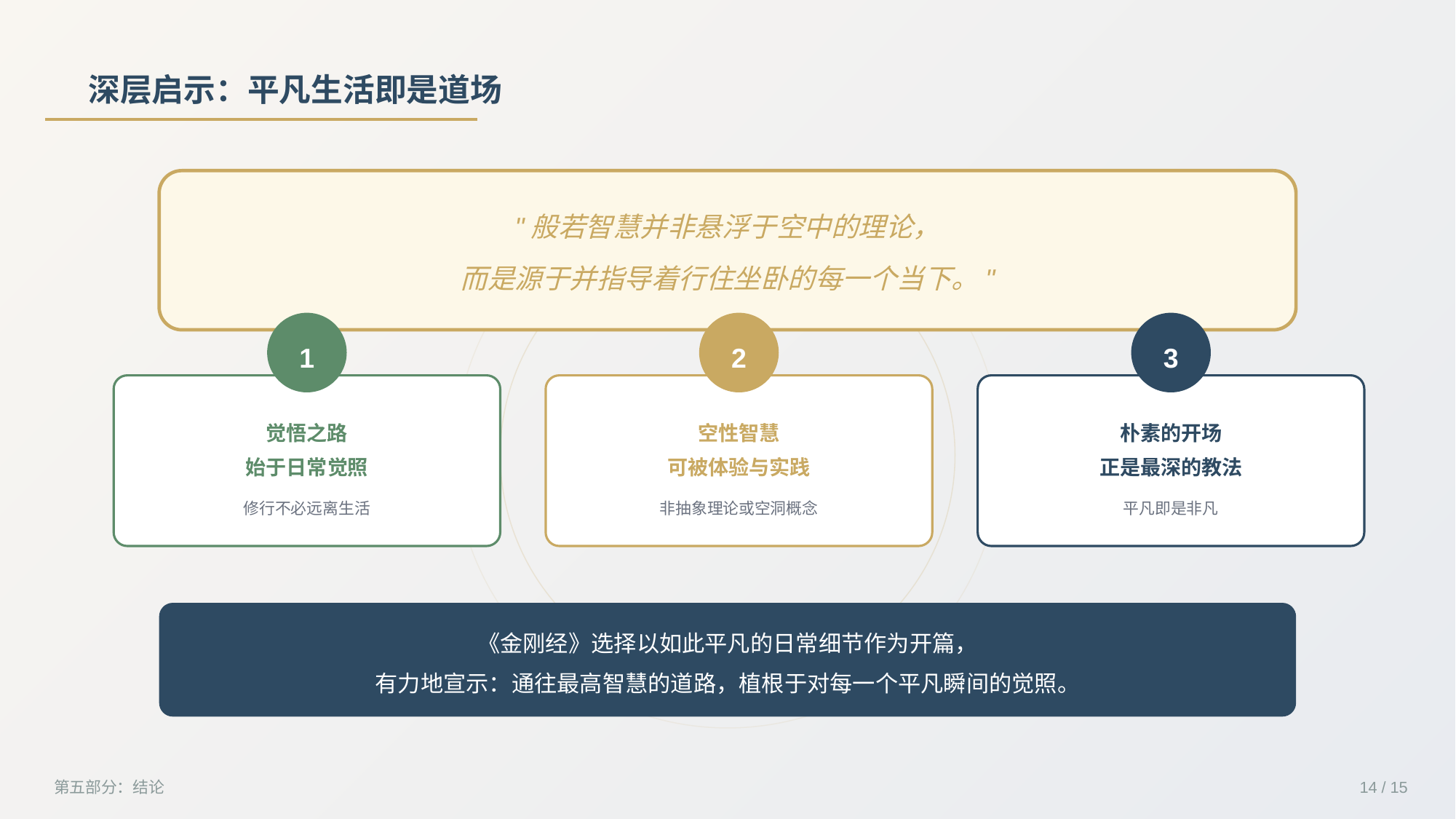

深层启示：平凡生活即是道场

"般若智慧并非悬浮于空中的理论，
而是源于并指导着行住坐卧的每一个当下。"

1

觉悟之路
始于日常觉照
修行不必远离生活

2

空性智慧
可被体验与实践
非抽象理论或空洞概念

3

朴素的开场
正是最深的教法
平凡即是非凡

《金刚经》选择以如此平凡的日常细节作为开篇，
有力地宣示：通往最高智慧的道路，植根于对每一个平凡瞬间的觉照。
第五部分：结论
14 / 15